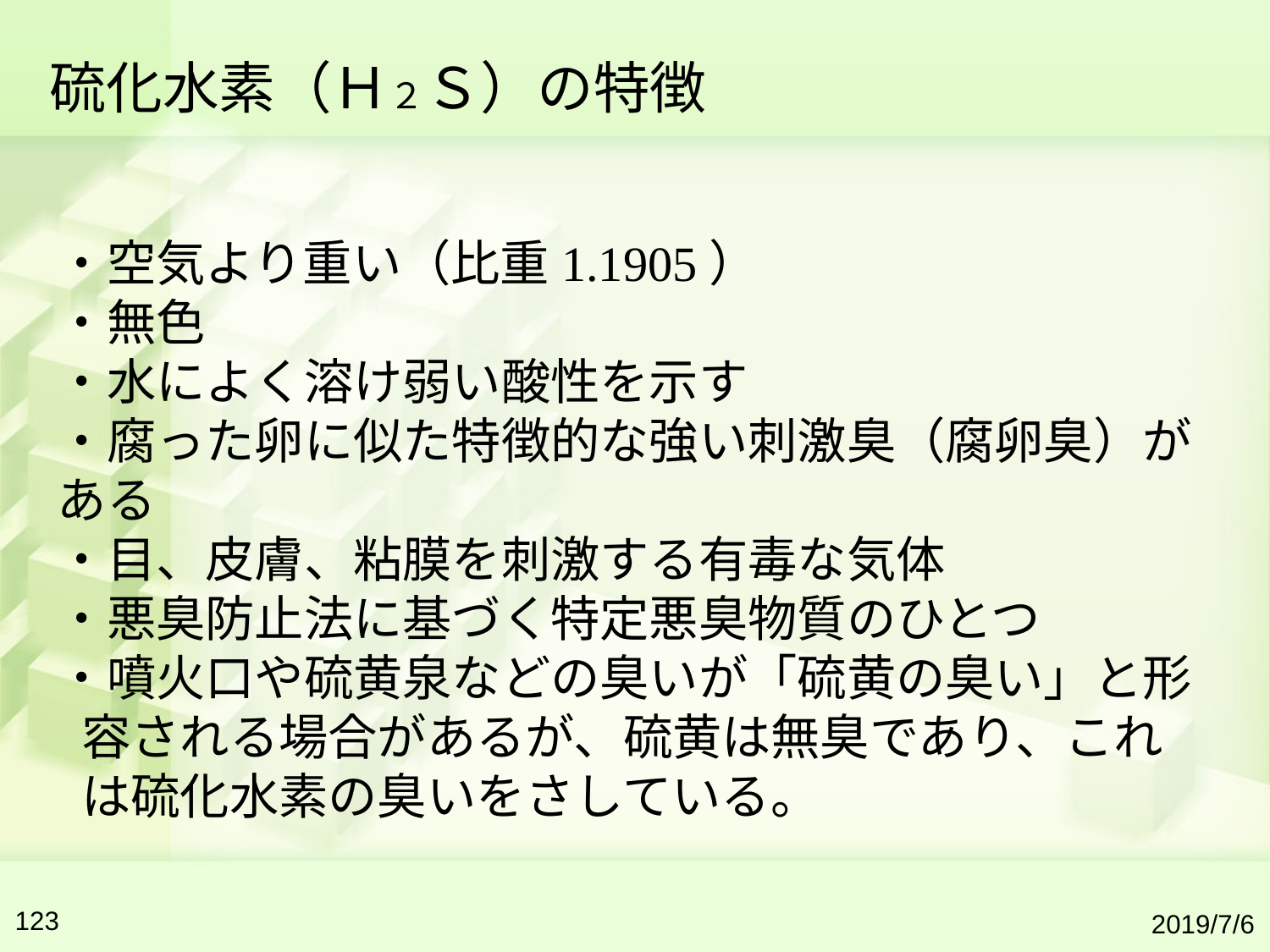

硫化水素（Ｈ２Ｓ）の特徴
・空気より重い（比重1.1905）
・無色
・水によく溶け弱い酸性を示す
・腐った卵に似た特徴的な強い刺激臭（腐卵臭）がある
・目、皮膚、粘膜を刺激する有毒な気体
・悪臭防止法に基づく特定悪臭物質のひとつ
・噴火口や硫黄泉などの臭いが「硫黄の臭い」と形容される場合があるが、硫黄は無臭であり、これは硫化水素の臭いをさしている。
123
2019/7/6